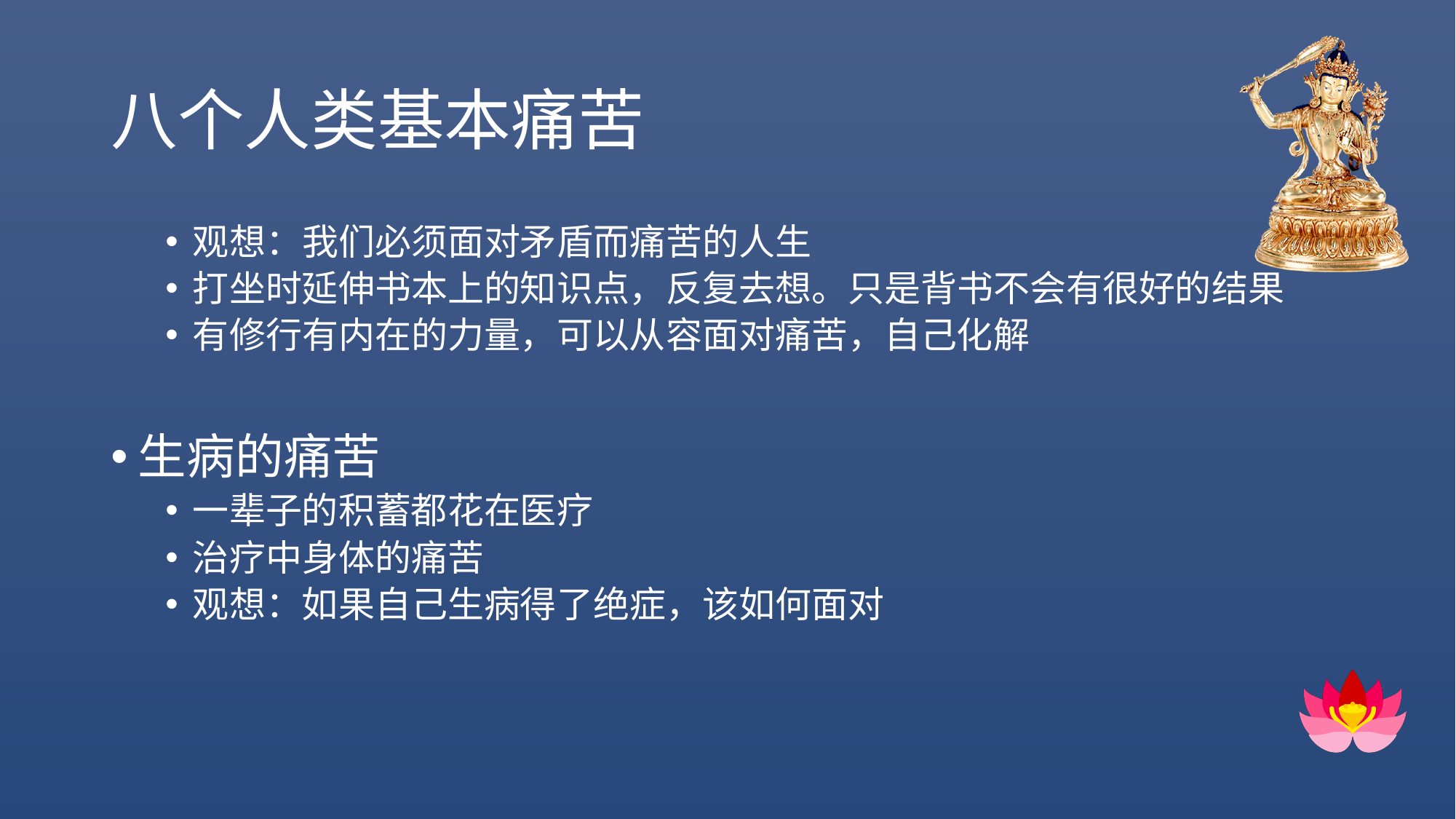

# 八个人类基本痛苦
观想：我们必须面对矛盾而痛苦的人生
打坐时延伸书本上的知识点，反复去想。只是背书不会有很好的结果
有修行有内在的力量，可以从容面对痛苦，自己化解

生病的痛苦
一辈子的积蓄都花在医疗
治疗中身体的痛苦
观想：如果自己生病得了绝症，该如何面对